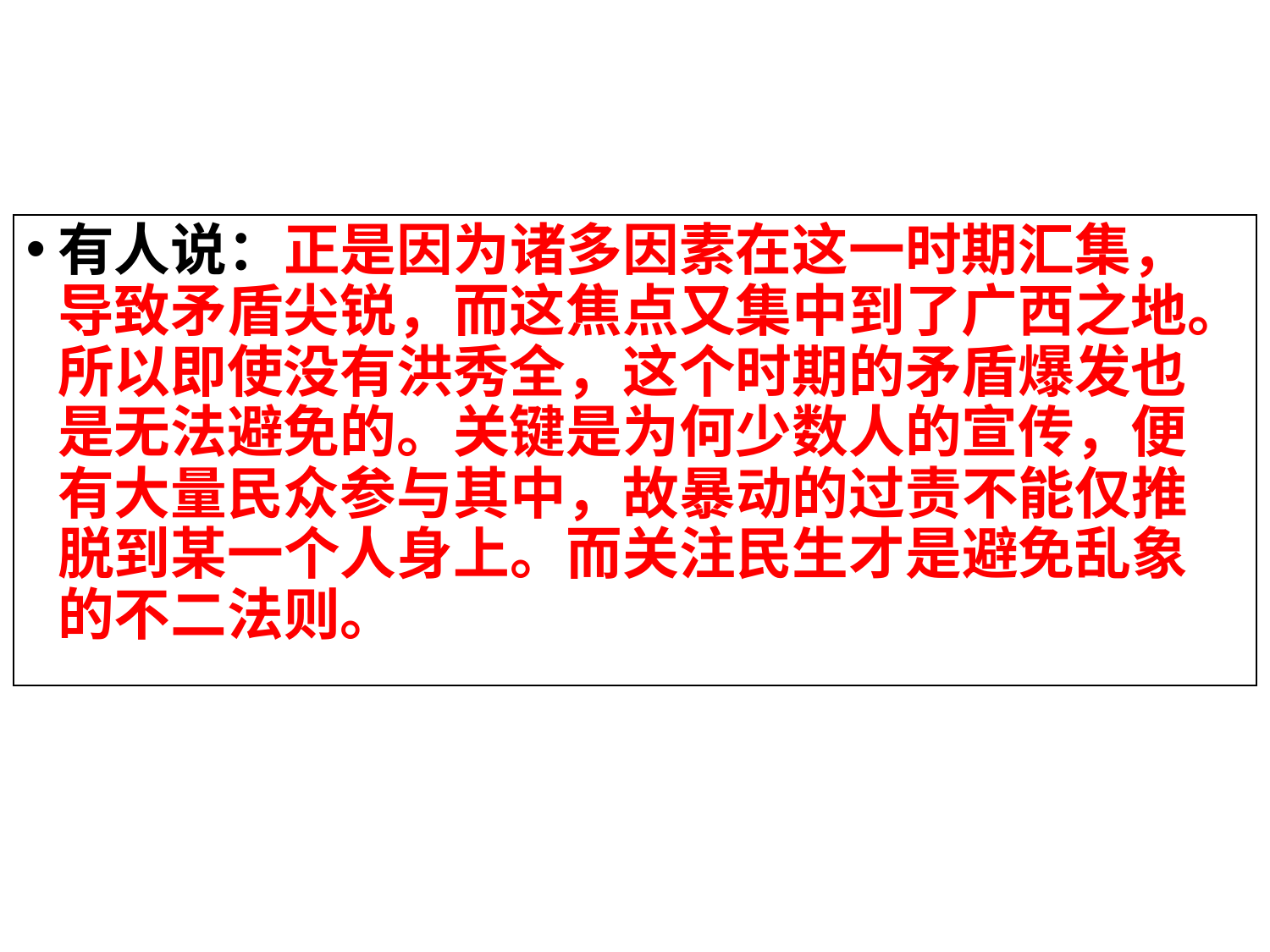

有人说：正是因为诸多因素在这一时期汇集，导致矛盾尖锐，而这焦点又集中到了广西之地。所以即使没有洪秀全，这个时期的矛盾爆发也是无法避免的。关键是为何少数人的宣传，便有大量民众参与其中，故暴动的过责不能仅推脱到某一个人身上。而关注民生才是避免乱象的不二法则。